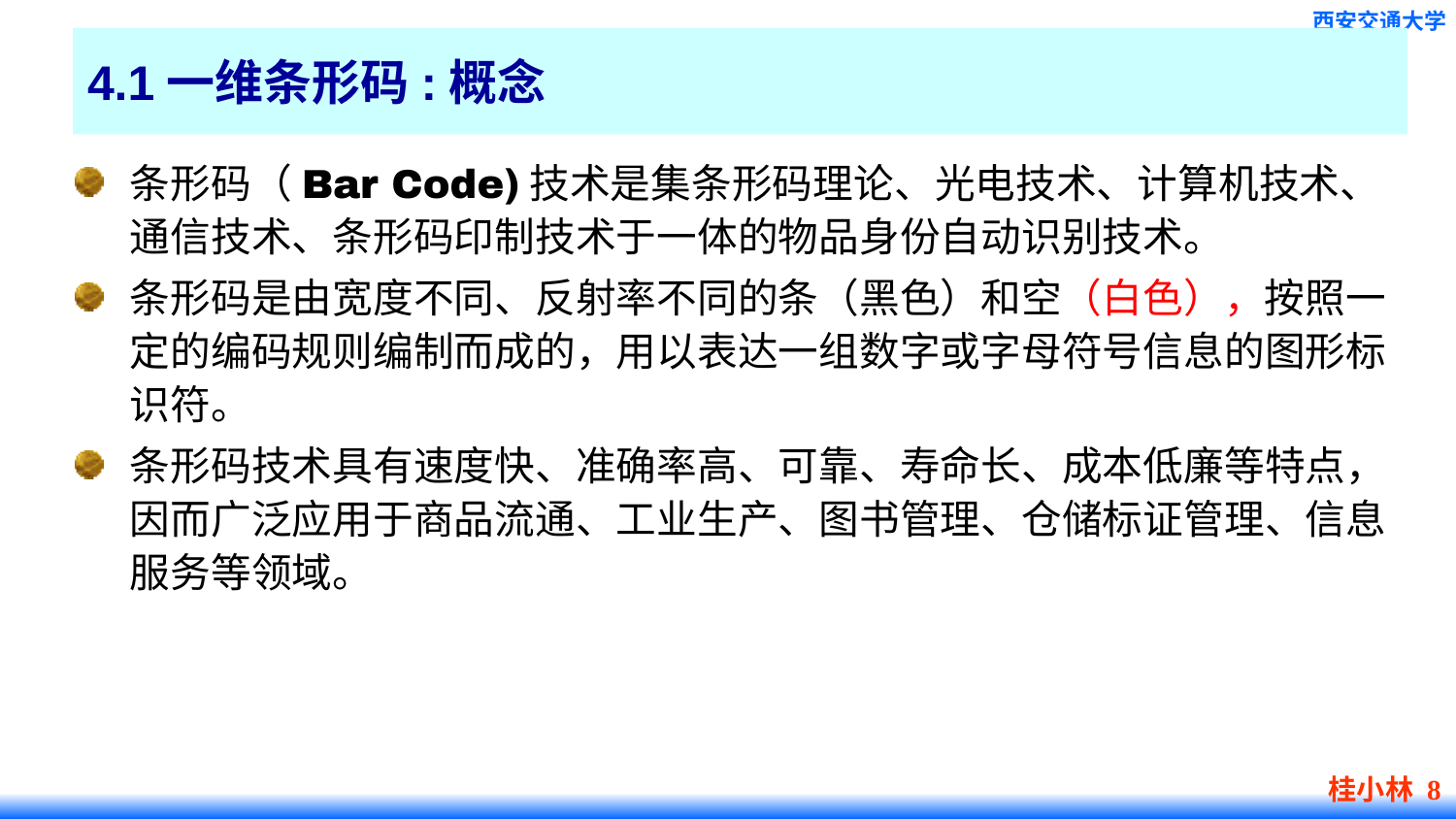

# 4.1一维条形码:概念
条形码（Bar Code)技术是集条形码理论、光电技术、计算机技术、通信技术、条形码印制技术于一体的物品身份自动识别技术。
条形码是由宽度不同、反射率不同的条（黑色）和空（白色），按照一定的编码规则编制而成的，用以表达一组数字或字母符号信息的图形标识符。
条形码技术具有速度快、准确率高、可靠、寿命长、成本低廉等特点，因而广泛应用于商品流通、工业生产、图书管理、仓储标证管理、信息服务等领域。
桂小林 8